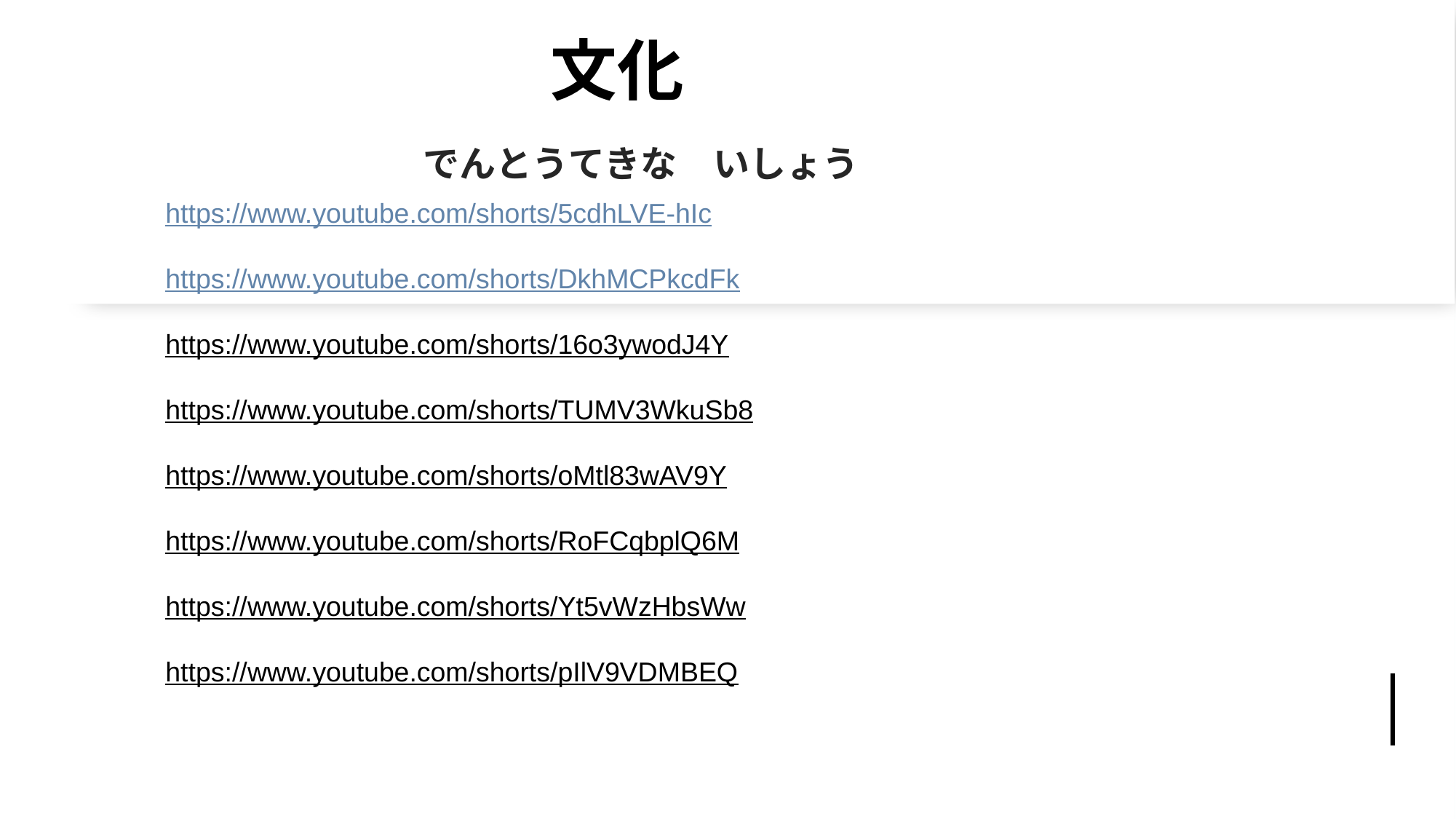

文化

でんとうてきな　いしょう
https://www.youtube.com/shorts/5cdhLVE-hIc

https://www.youtube.com/shorts/DkhMCPkcdFk

https://www.youtube.com/shorts/16o3ywodJ4Y

https://www.youtube.com/shorts/TUMV3WkuSb8

https://www.youtube.com/shorts/oMtl83wAV9Y

https://www.youtube.com/shorts/RoFCqbplQ6M

https://www.youtube.com/shorts/Yt5vWzHbsWw

https://www.youtube.com/shorts/pIlV9VDMBEQ
https://alsndoos.com/products